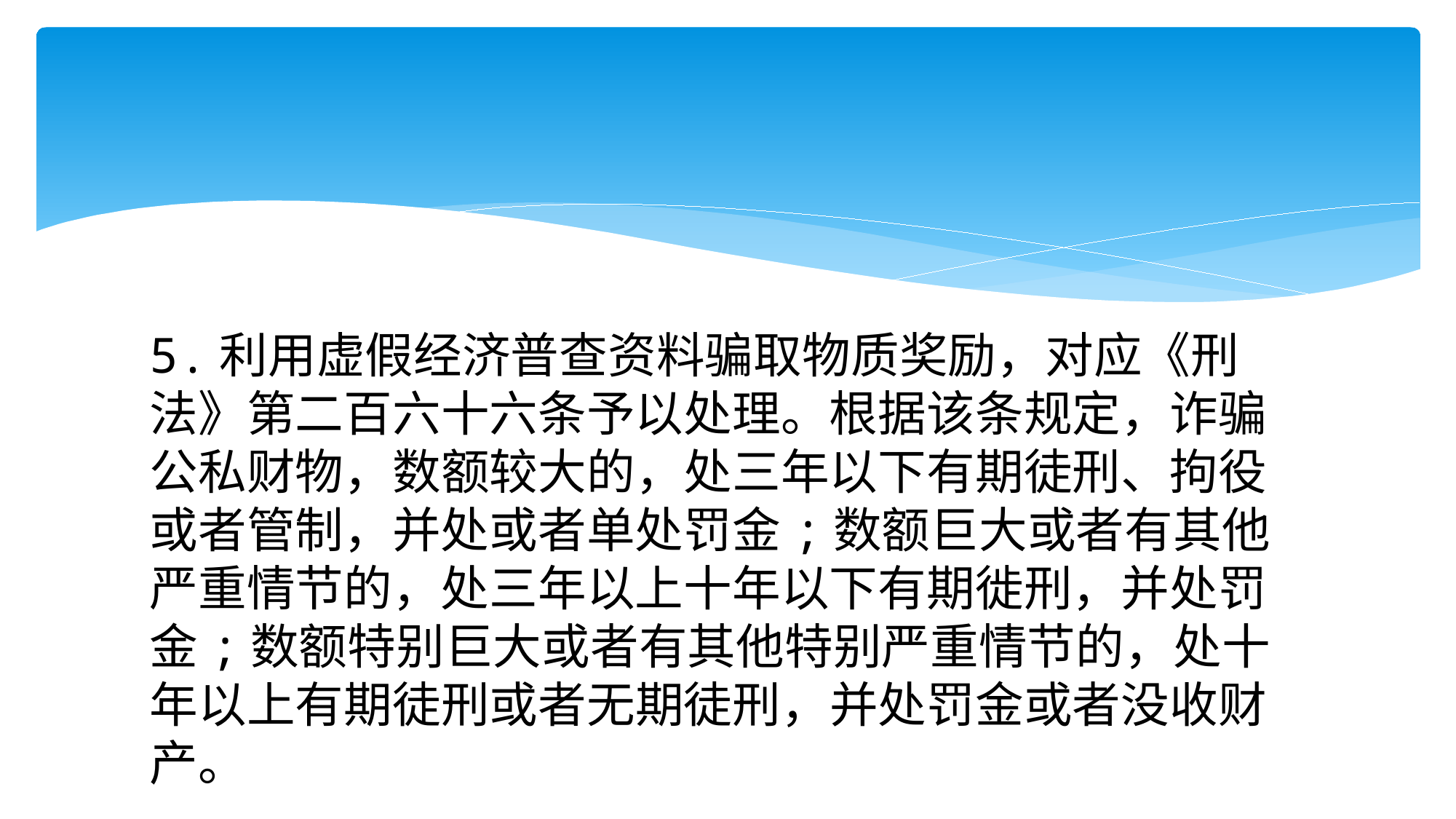

5.利用虚假经济普查资料骗取物质奖励，对应《刑法》第二百六十六条予以处理。根据该条规定，诈骗公私财物，数额较大的，处三年以下有期徒刑、拘役或者管制，并处或者单处罚金;数额巨大或者有其他严重情节的，处三年以上十年以下有期徙刑，并处罚金;数额特别巨大或者有其他特别严重情节的，处十年以上有期徒刑或者无期徒刑，并处罚金或者没收财产。